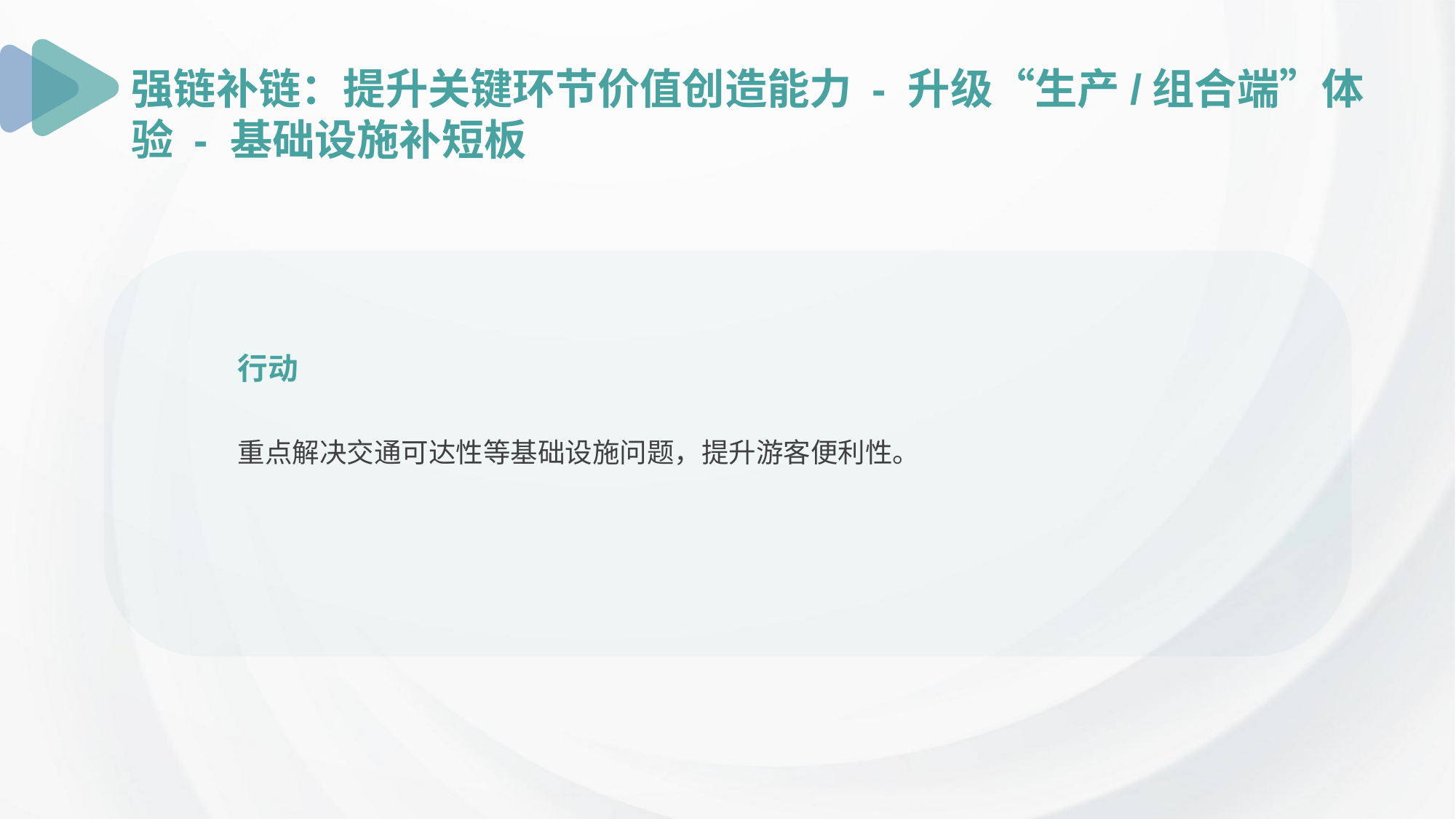

强链补链：提升关键环节价值创造能力 - 升级“生产/组合端”体验 - 基础设施补短板

行动
重点解决交通可达性等基础设施问题，提升游客便利性。